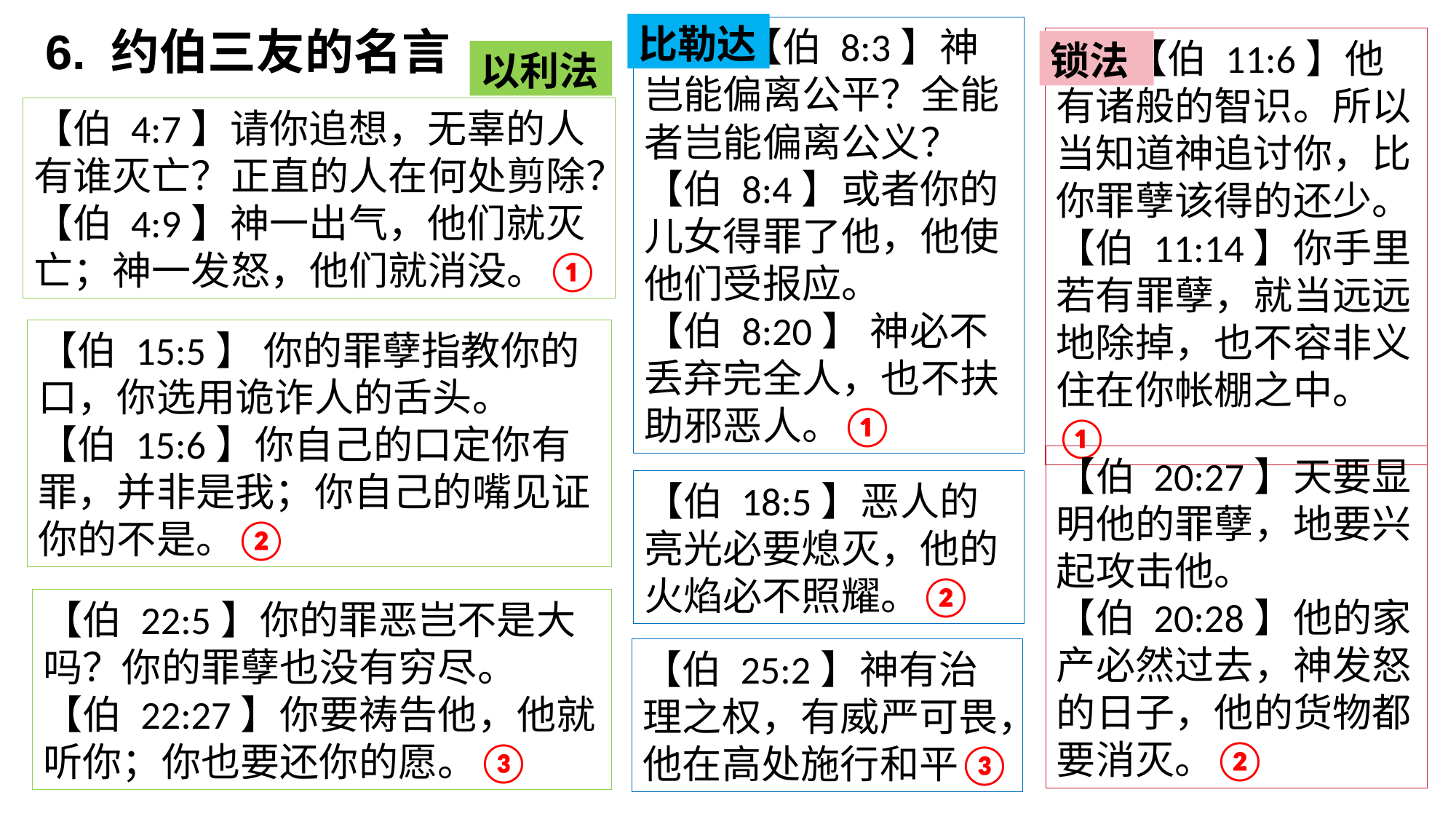

比勒达
6. 约伯三友的名言
          【伯 8:3】神岂能偏离公平？全能者岂能偏离公义？
【伯 8:4】或者你的儿女得罪了他，他使他们受报应。
【伯 8:20】 神必不丢弃完全人，也不扶助邪恶人。①
       【伯 11:6】他有诸般的智识。所以当知道神追讨你，比你罪孽该得的还少。
【伯 11:14】你手里若有罪孽，就当远远地除掉，也不容非义住在你帐棚之中。①
锁法
以利法
【伯 4:7】请你追想，无辜的人有谁灭亡？正直的人在何处剪除？
【伯 4:9】神一出气，他们就灭亡；神一发怒，他们就消没。①
【伯 15:5】 你的罪孽指教你的口，你选用诡诈人的舌头。
【伯 15:6】你自己的口定你有罪，并非是我；你自己的嘴见证你的不是。②
【伯 20:27】天要显明他的罪孽，地要兴起攻击他。
【伯 20:28】他的家产必然过去，神发怒的日子，他的货物都要消灭。②
【伯 18:5】恶人的亮光必要熄灭，他的火焰必不照耀。②
【伯 22:5】你的罪恶岂不是大吗？你的罪孽也没有穷尽。
【伯 22:27】你要祷告他，他就听你；你也要还你的愿。③
【伯 25:2】神有治理之权，有威严可畏，他在高处施行和平③